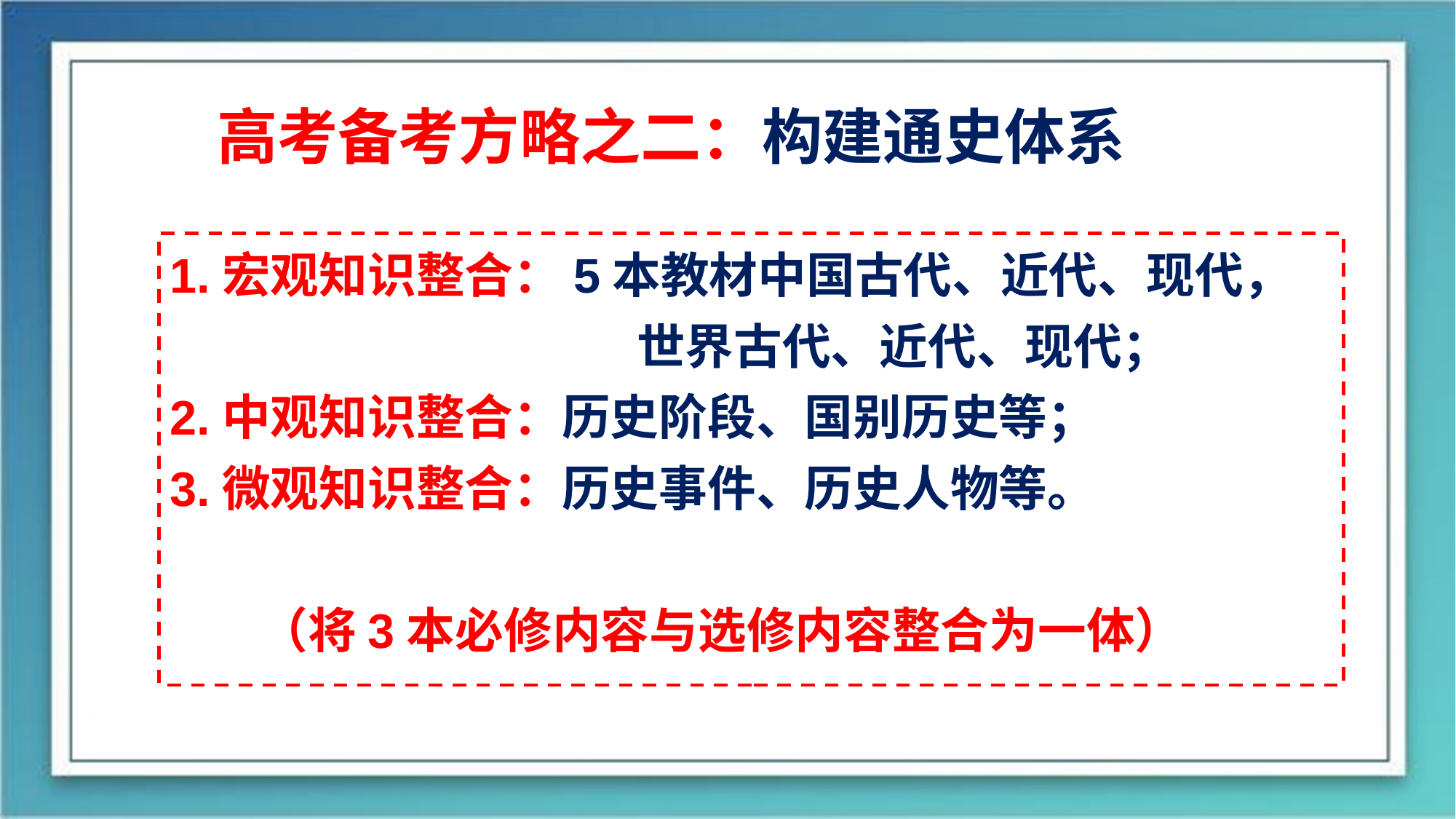

高考备考方略之二：构建通史体系
1.宏观知识整合：5本教材中国古代、近代、现代，
                                         世界古代、近代、现代；
2.中观知识整合：历史阶段、国别历史等；
3.微观知识整合：历史事件、历史人物等。

       （将3本必修内容与选修内容整合为一体）